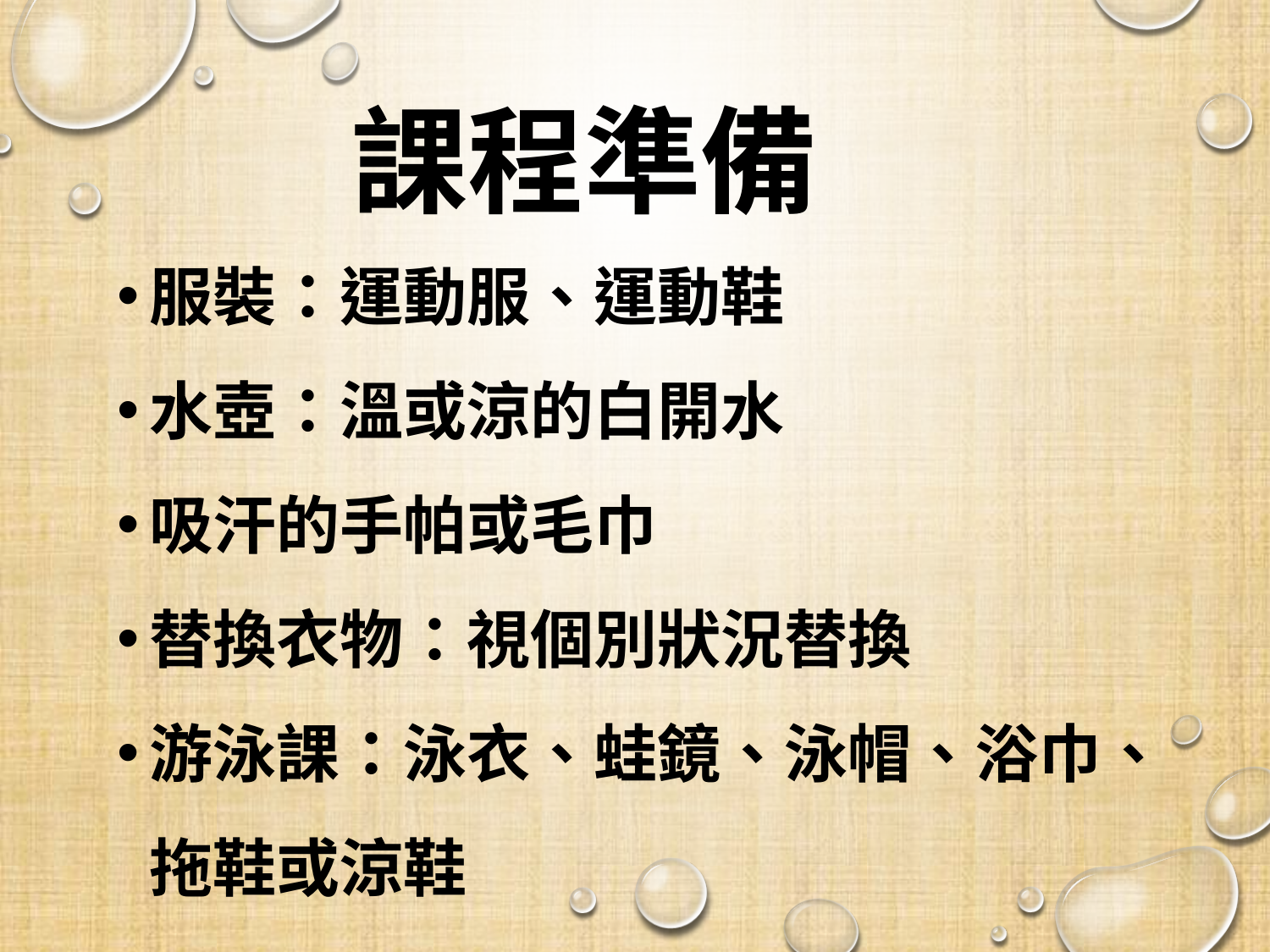

# 課程準備
服裝：運動服、運動鞋
水壺：溫或涼的白開水
吸汗的手帕或毛巾
替換衣物：視個別狀況替換
游泳課：泳衣、蛙鏡、泳帽、浴巾、拖鞋或涼鞋